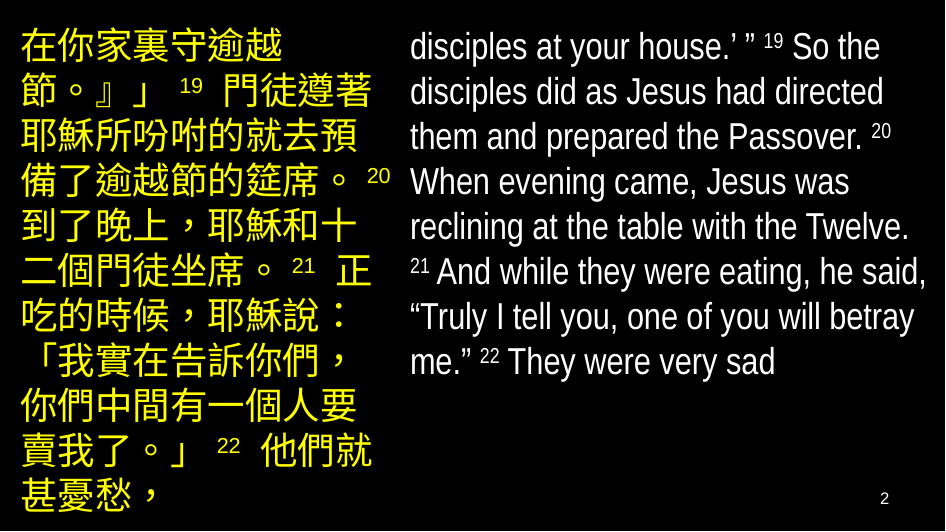

在你家裏守逾越節。』」19 門徒遵著耶穌所吩咐的就去預備了逾越節的筵席。20 到了晚上，耶穌和十二個門徒坐席。21 正吃的時候，耶穌說：「我實在告訴你們，你們中間有一個人要賣我了。」22 他們就甚憂愁，
disciples at your house.’ ” 19 So the disciples did as Jesus had directed them and prepared the Passover. 20 When evening came, Jesus was reclining at the table with the Twelve. 21 And while they were eating, he said, “Truly I tell you, one of you will betray me.” 22 They were very sad
2